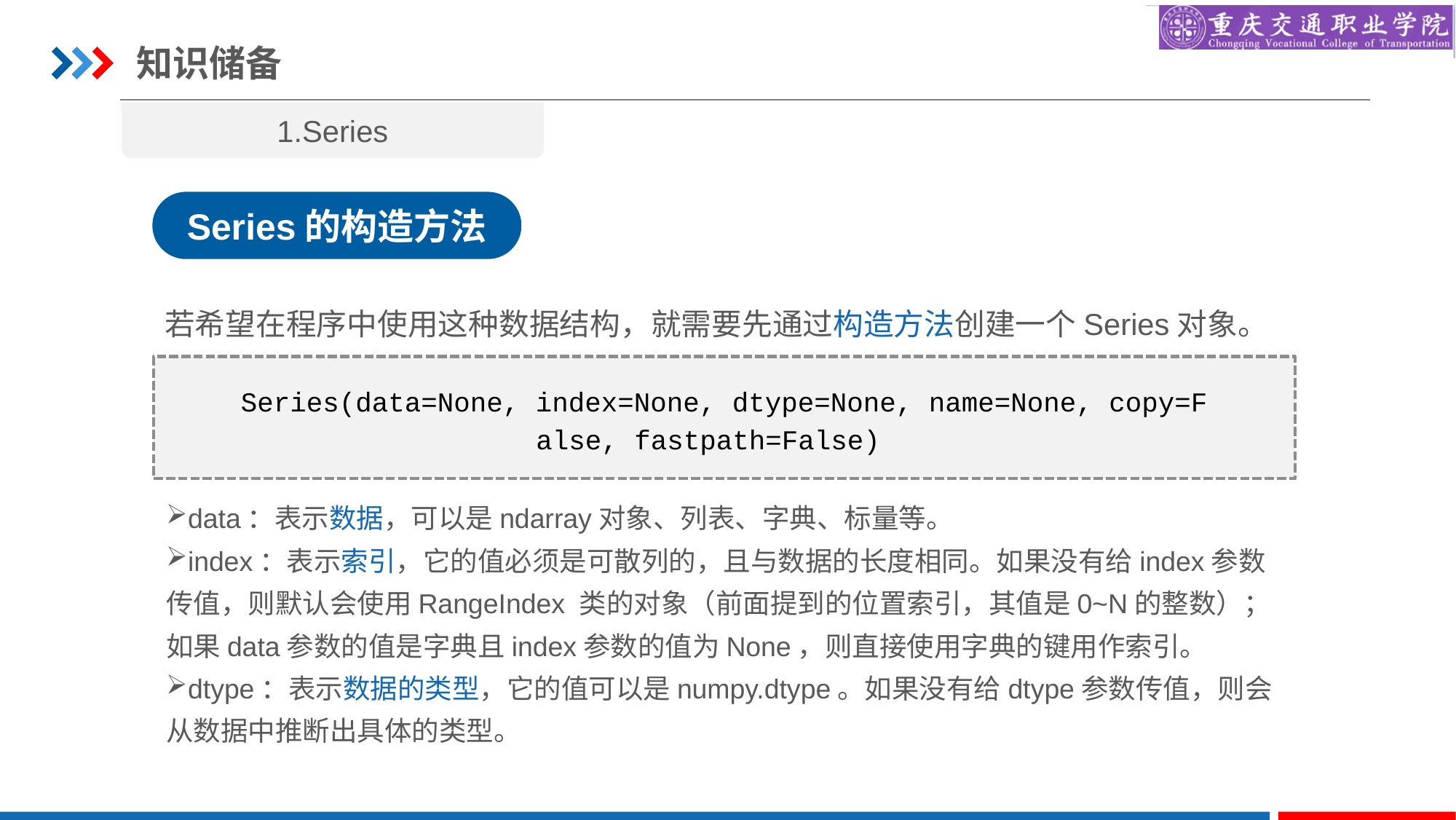

知识储备

1.Series
Series的构造方法
若希望在程序中使用这种数据结构，就需要先通过构造方法创建一个Series对象。

Series(data=None, index=None, dtype=None, name=None, copy=False, fastpath=False)
data：表示数据，可以是ndarray对象、列表、字典、标量等。
index：表示索引，它的值必须是可散列的，且与数据的长度相同。如果没有给index参数传值，则默认会使用RangeIndex 类的对象（前面提到的位置索引，其值是0~N的整数）；如果data参数的值是字典且index参数的值为None，则直接使用字典的键用作索引。
dtype：表示数据的类型，它的值可以是numpy.dtype。如果没有给dtype参数传值，则会从数据中推断出具体的类型。